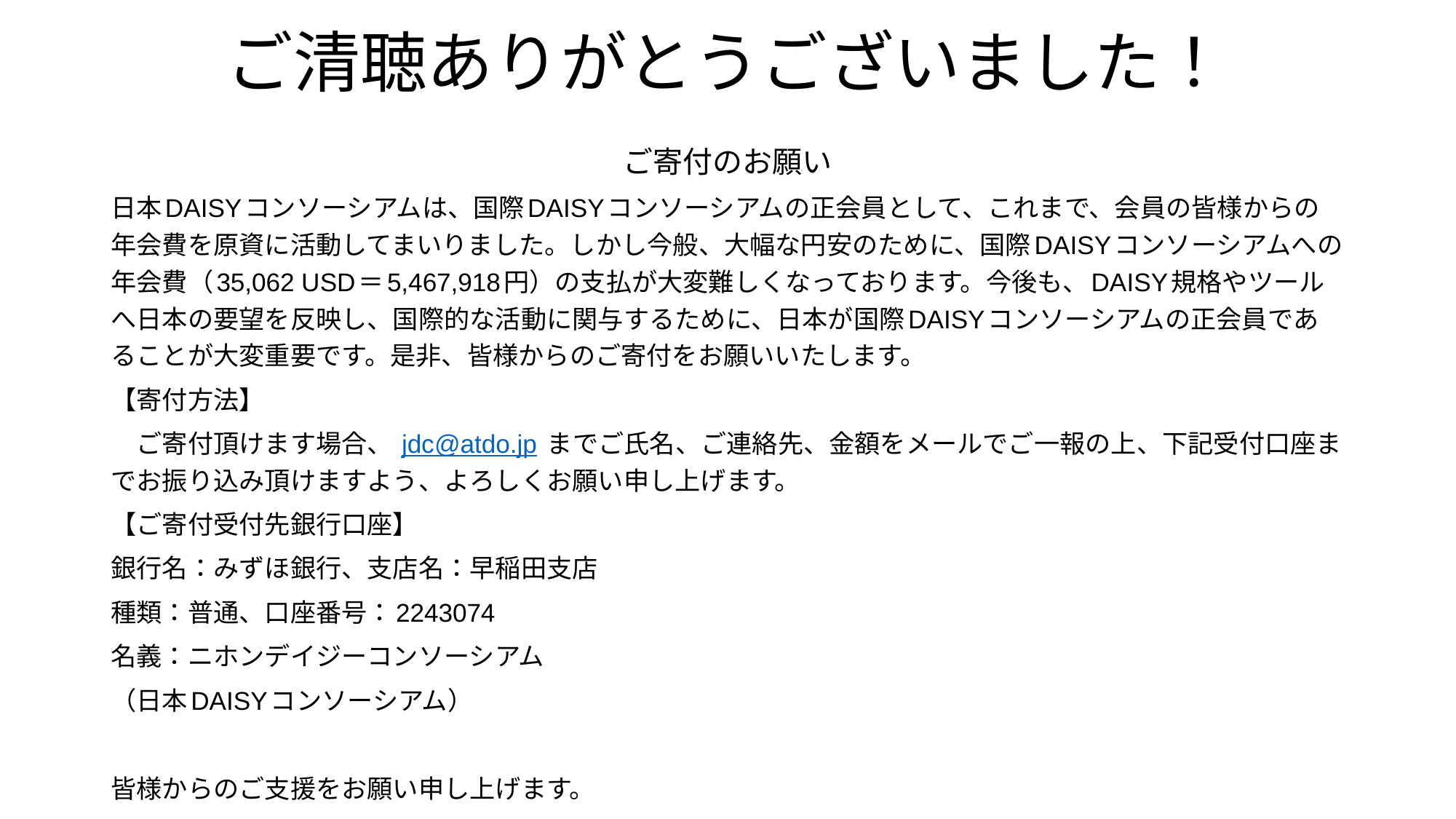

# ご清聴ありがとうございました！
ご寄付のお願い
日本DAISYコンソーシアムは、国際DAISYコンソーシアムの正会員として、これまで、会員の皆様からの年会費を原資に活動してまいりました。しかし今般、大幅な円安のために、国際DAISYコンソーシアムへの年会費（35,062 USD＝5,467,918円）の支払が大変難しくなっております。今後も、DAISY規格やツールへ日本の要望を反映し、国際的な活動に関与するために、日本が国際DAISYコンソーシアムの正会員であることが大変重要です。是非、皆様からのご寄付をお願いいたします。
【寄付方法】
　ご寄付頂けます場合、 jdc@atdo.jp までご氏名、ご連絡先、金額をメールでご一報の上、下記受付口座までお振り込み頂けますよう、よろしくお願い申し上げます。
【ご寄付受付先銀行口座】
銀行名：みずほ銀行、支店名：早稲田支店
種類：普通、口座番号：2243074
名義：ニホンデイジーコンソーシアム
（日本DAISYコンソーシアム）

皆様からのご支援をお願い申し上げます。